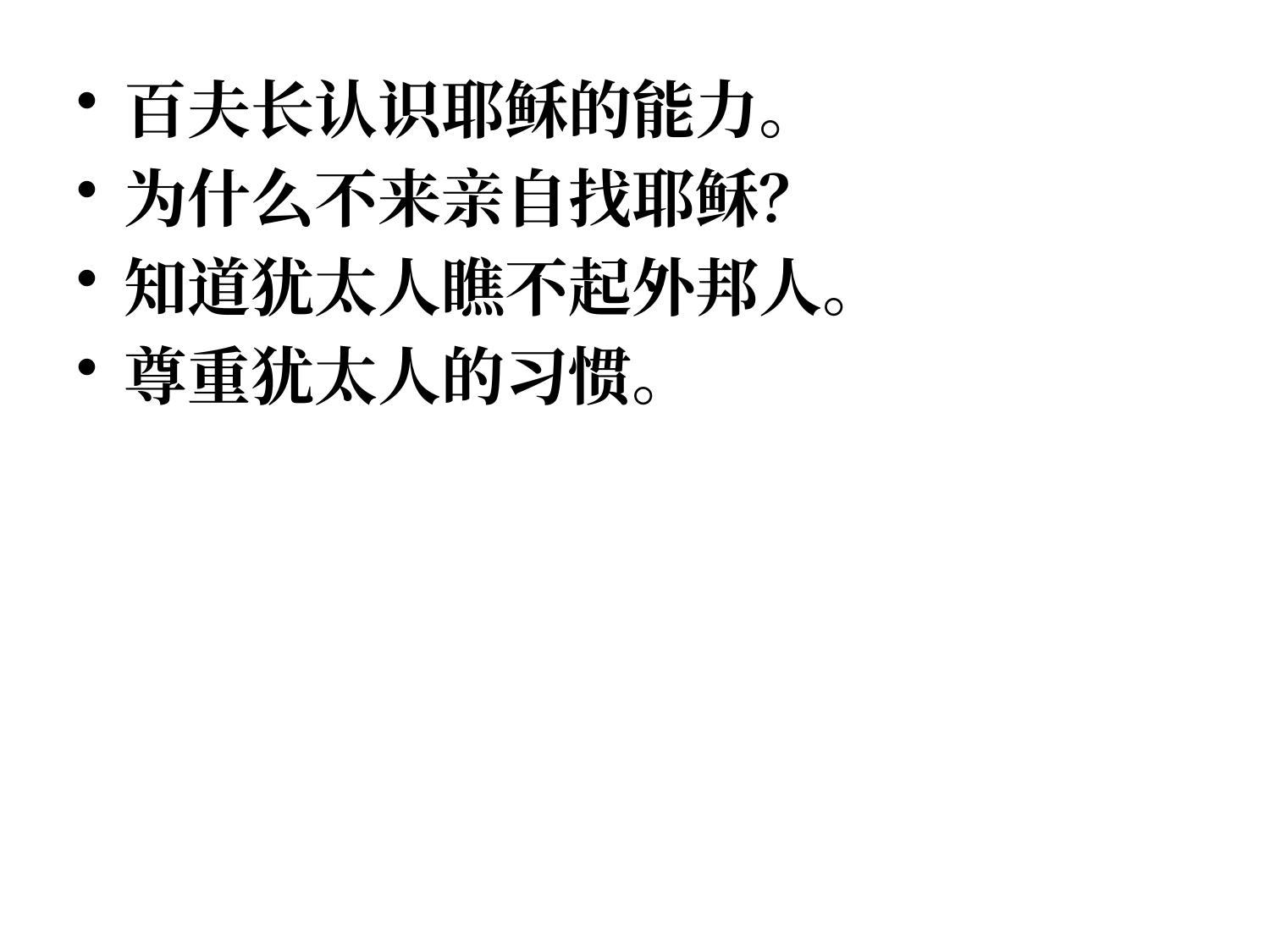

百夫长认识耶稣的能力。
为什么不来亲自找耶稣？
知道犹太人瞧不起外邦人。
尊重犹太人的习惯。